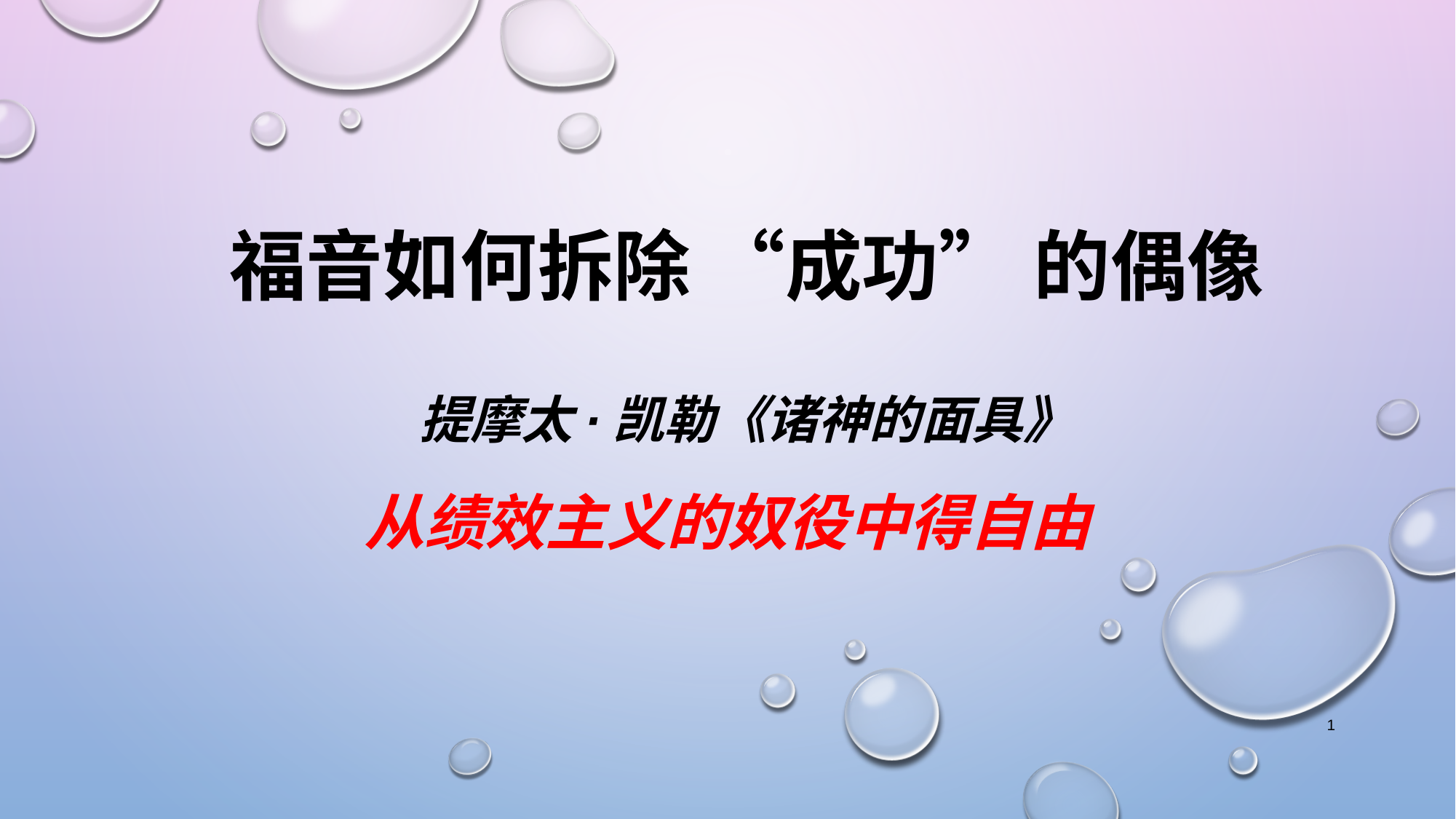

# 福音如何拆除 “成功” 的偶像 提摩太·凯勒《诸神的面具》
从绩效主义的奴役中得自由
1